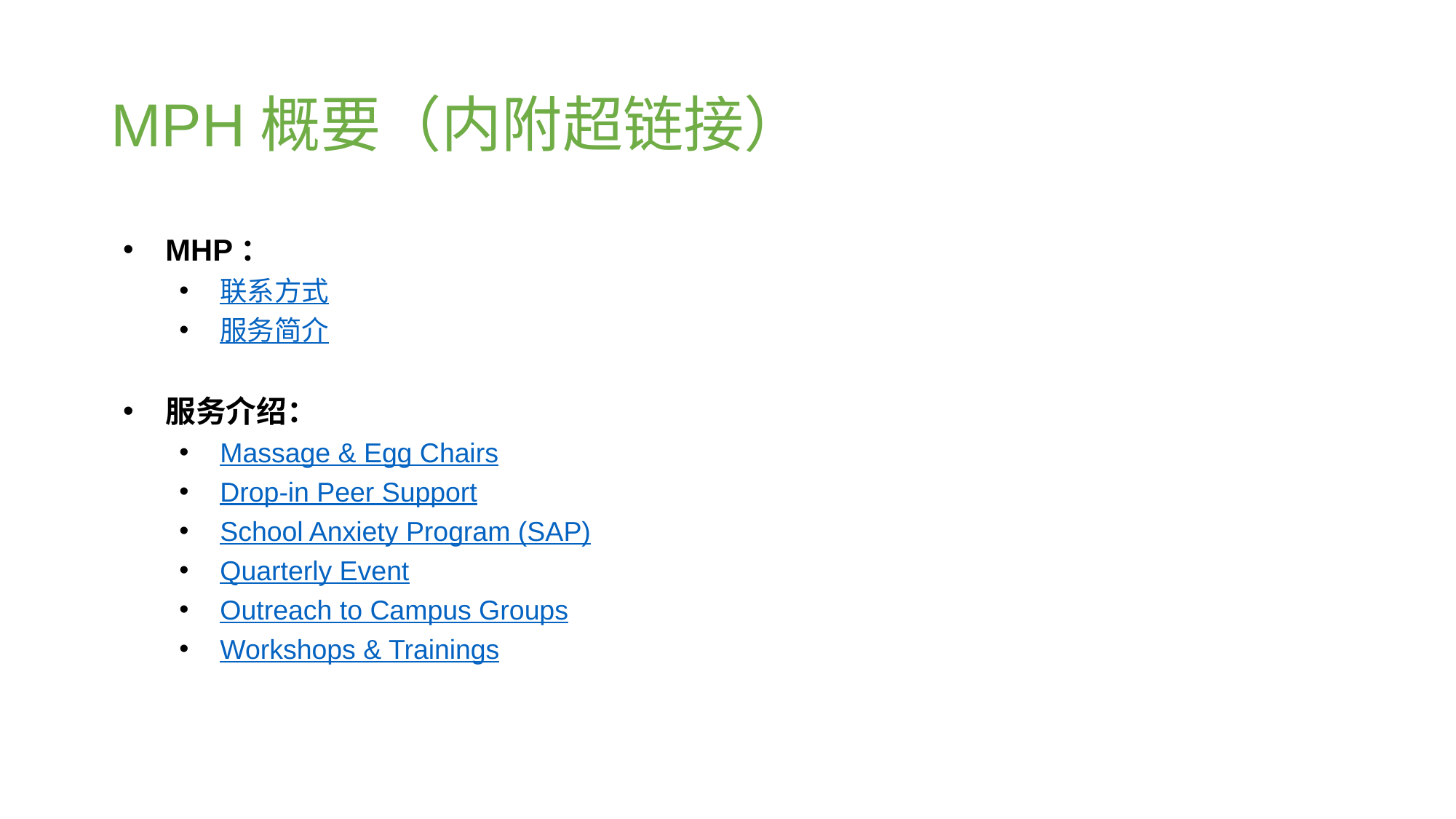

# MPH概要（内附超链接）
MHP：
联系方式
服务简介

服务介绍：
Massage & Egg Chairs
Drop-in Peer Support
School Anxiety Program (SAP)
Quarterly Event
Outreach to Campus Groups
Workshops & Trainings